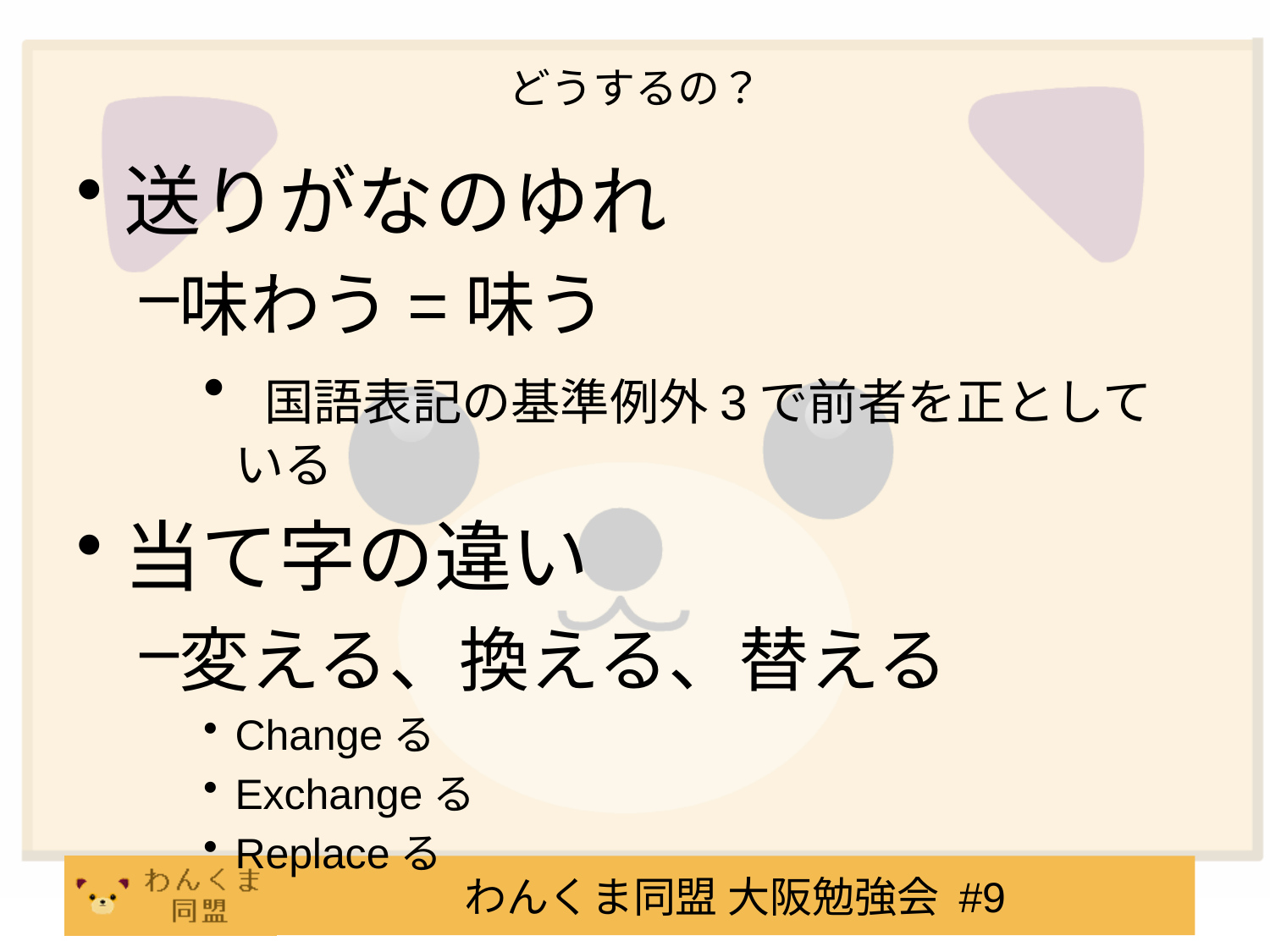

# どうするの？
送りがなのゆれ
味わう=味う
 国語表記の基準例外3で前者を正としている
当て字の違い
変える、換える、替える
Changeる
Exchangeる
Replaceる